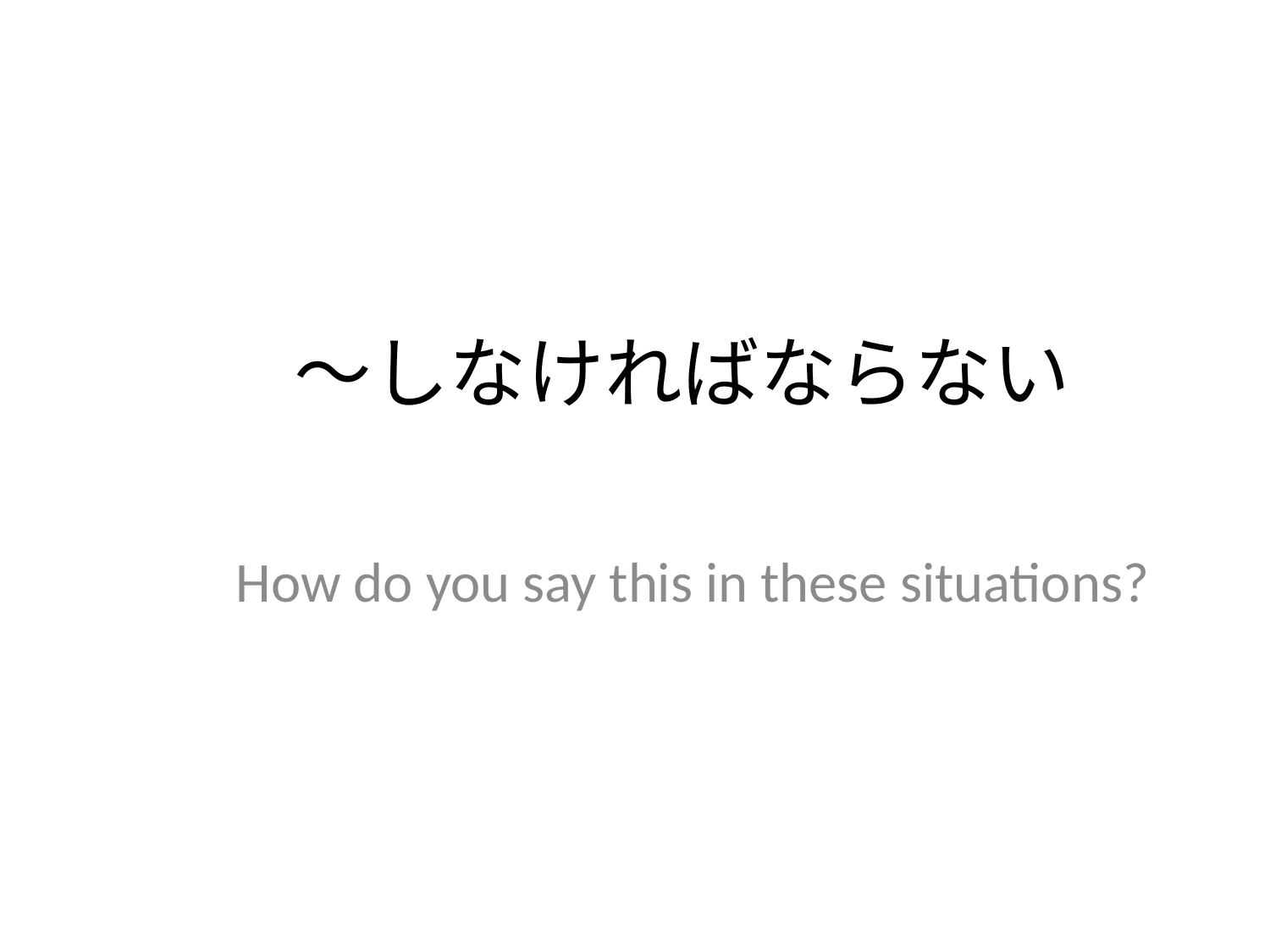

# ～しなければならない
How do you say this in these situations?